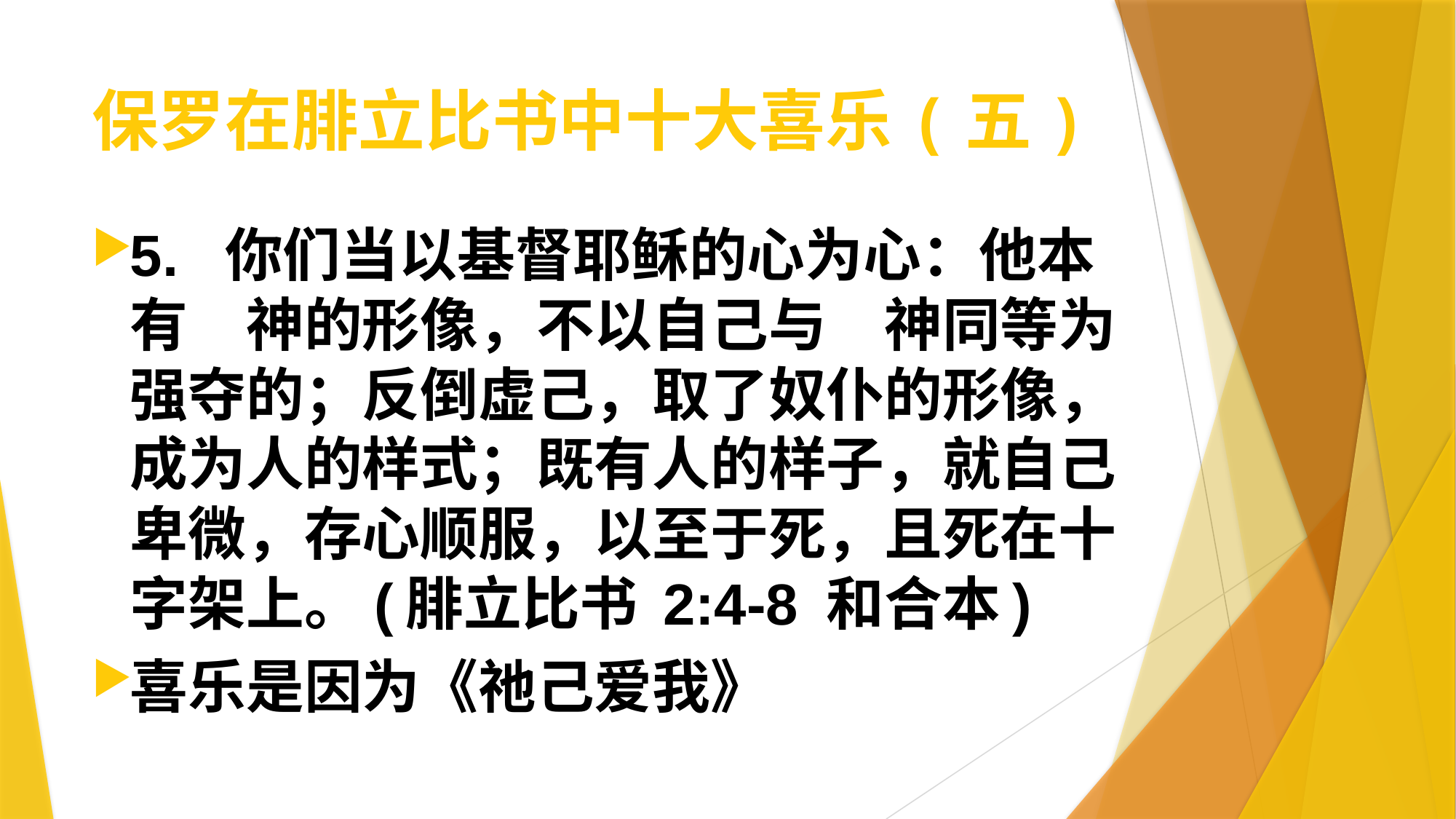

# 保罗在腓立比书中十大喜乐(五)
5.	你们当以基督耶稣的心为心：他本有　神的形像，不以自己与　神同等为强夺的；反倒虚己，取了奴仆的形像，成为人的样式；既有人的样子，就自己卑微，存心顺服，以至于死，且死在十字架上。(腓立比书 2:4-8 和合本)
喜乐是因为《祂己爱我》